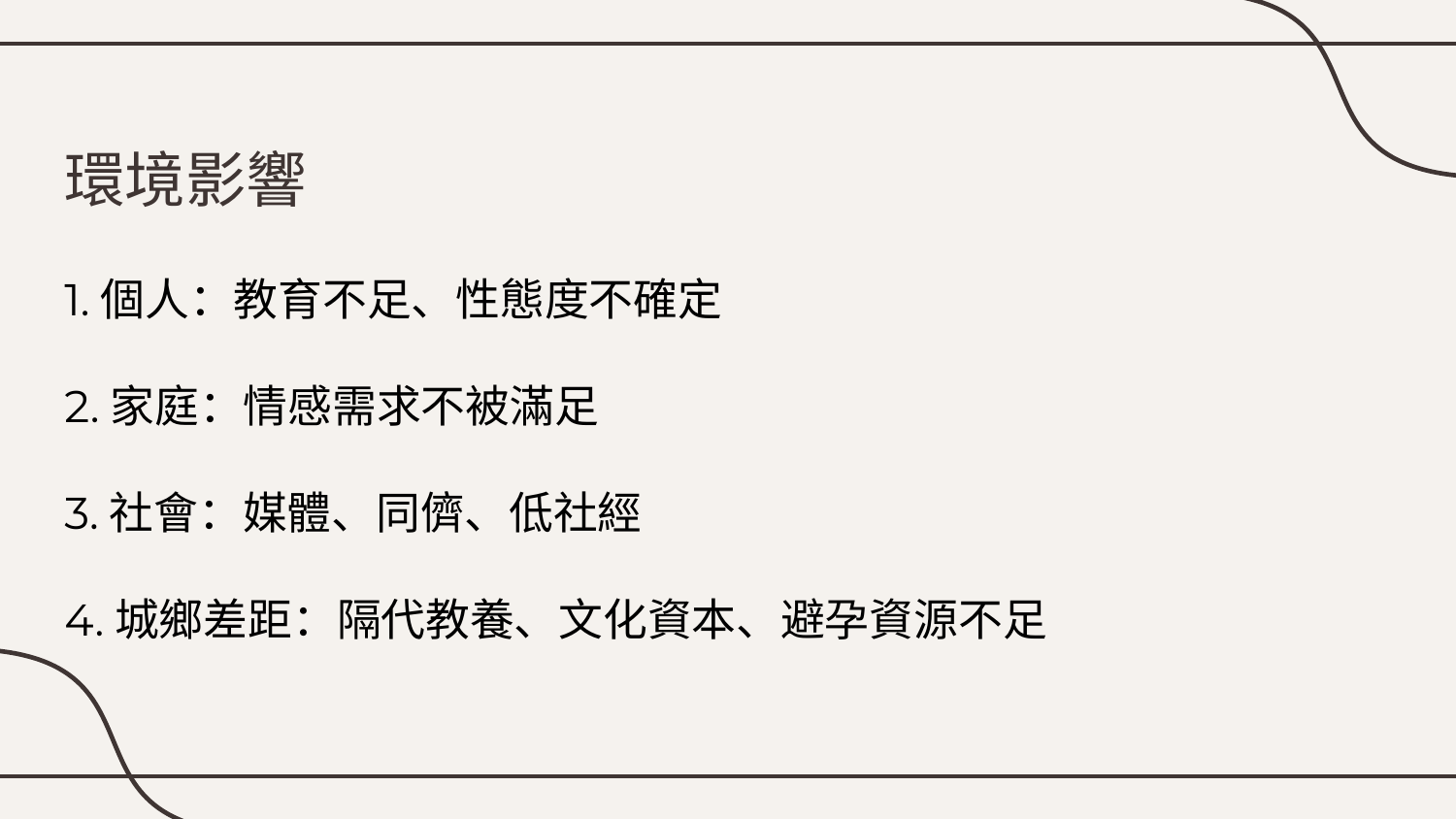

# 環境影響
1.個人：教育不足、性態度不確定

2.家庭：情感需求不被滿足

3.社會：媒體、同儕、低社經

4.城鄉差距：隔代教養、文化資本、避孕資源不足